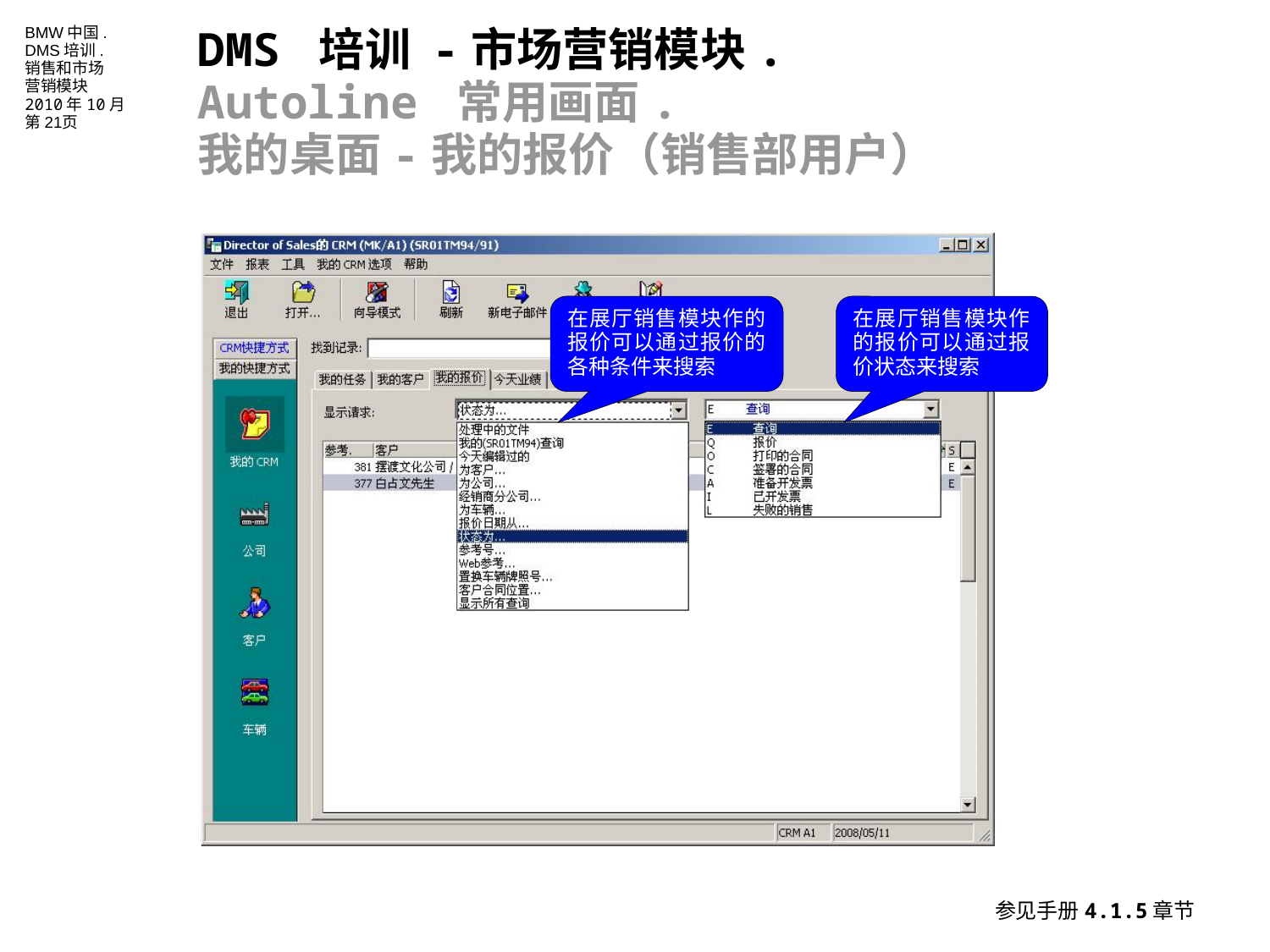

DMS 培训 -市场营销模块.
Autoline 常用画面.
我的桌面-我的报价（销售部用户）

在展厅销售模块作的报价可以通过报价的各种条件来搜索
在展厅销售模块作的报价可以通过报价状态来搜索
参见手册4.1.5章节